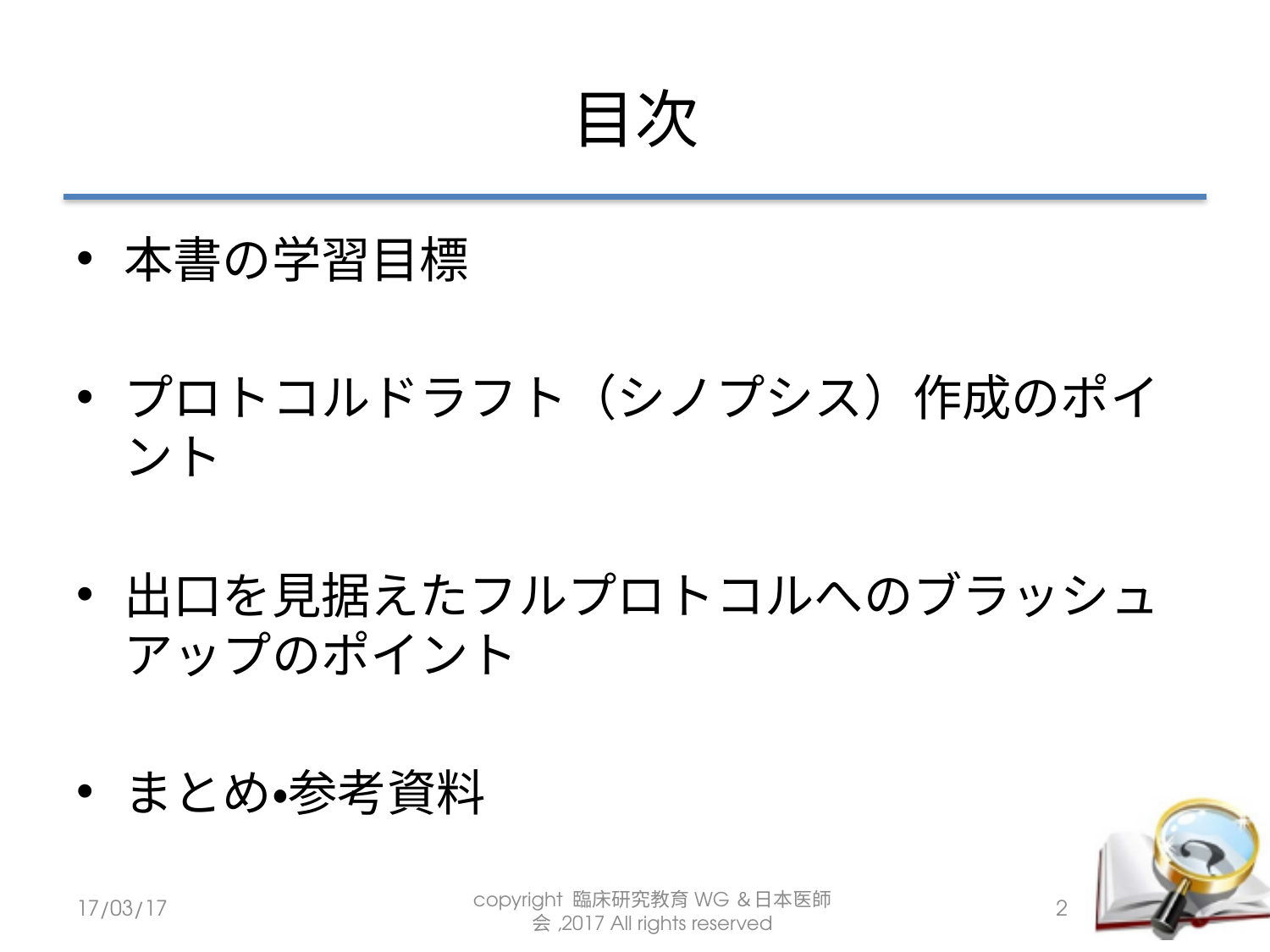

# 目次
本書の学習目標

プロトコルドラフト（シノプシス）作成のポイント

出口を見据えたフルプロトコルへのブラッシュアップのポイント

まとめ・参考資料
17/03/17
copyright 臨床研究教育WG＆日本医師会,2017 All rights reserved
2